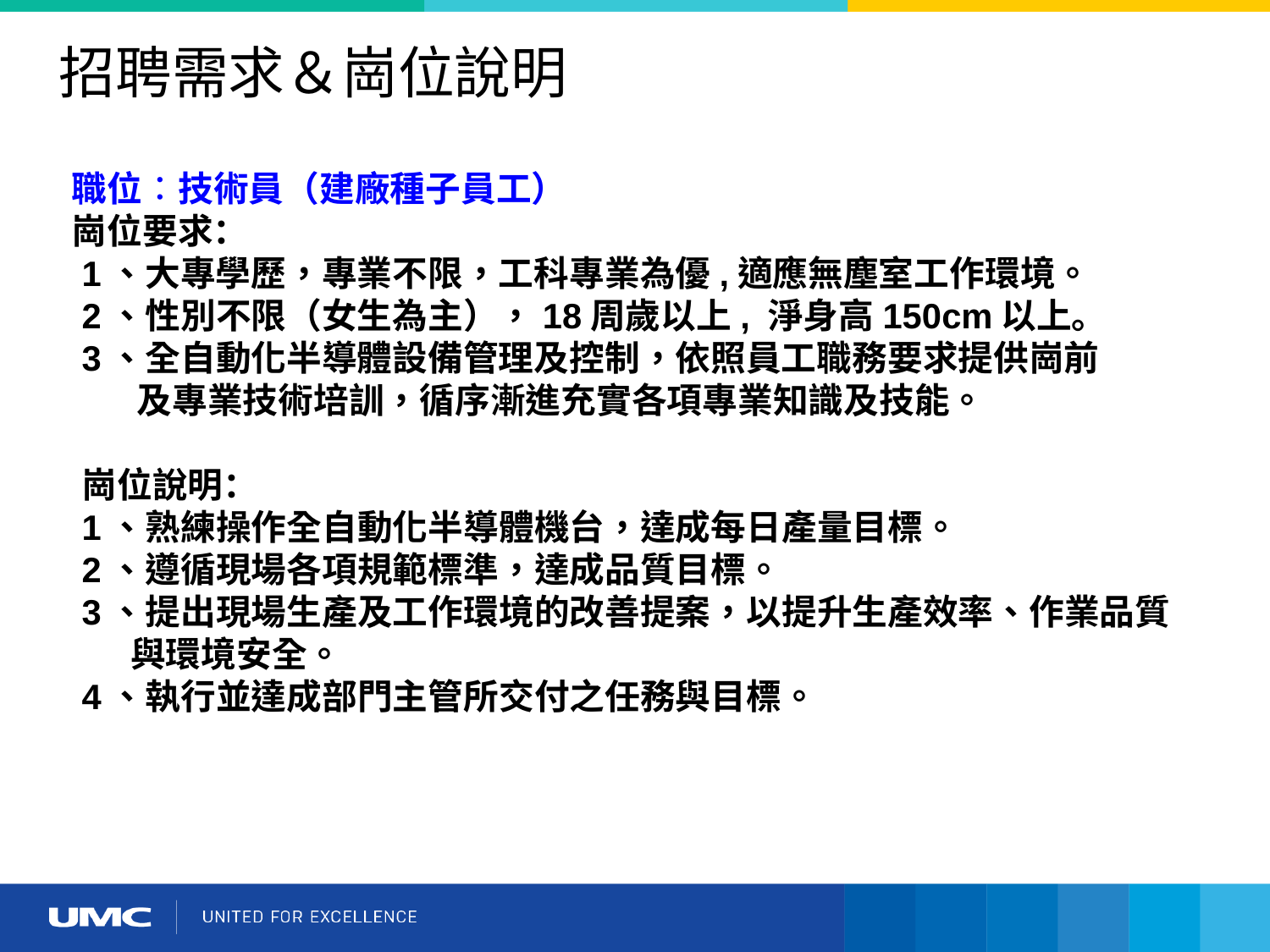

招聘需求＆崗位說明
職位：技術員（建廠種子員工）
崗位要求：
 1、大專學歷，專業不限，工科專業為優,適應無塵室工作環境。
 2、性別不限（女生為主），18周歲以上, 淨身高150cm以上。
 3、全自動化半導體設備管理及控制，依照員工職務要求提供崗前
       及專業技術培訓，循序漸進充實各項專業知識及技能。

崗位說明：
1、熟練操作全自動化半導體機台，達成每日產量目標。
2、遵循現場各項規範標準，達成品質目標。
3、提出現場生產及工作環境的改善提案，以提升生產效率、作業品質
     與環境安全。
4、執行並達成部門主管所交付之任務與目標。
42